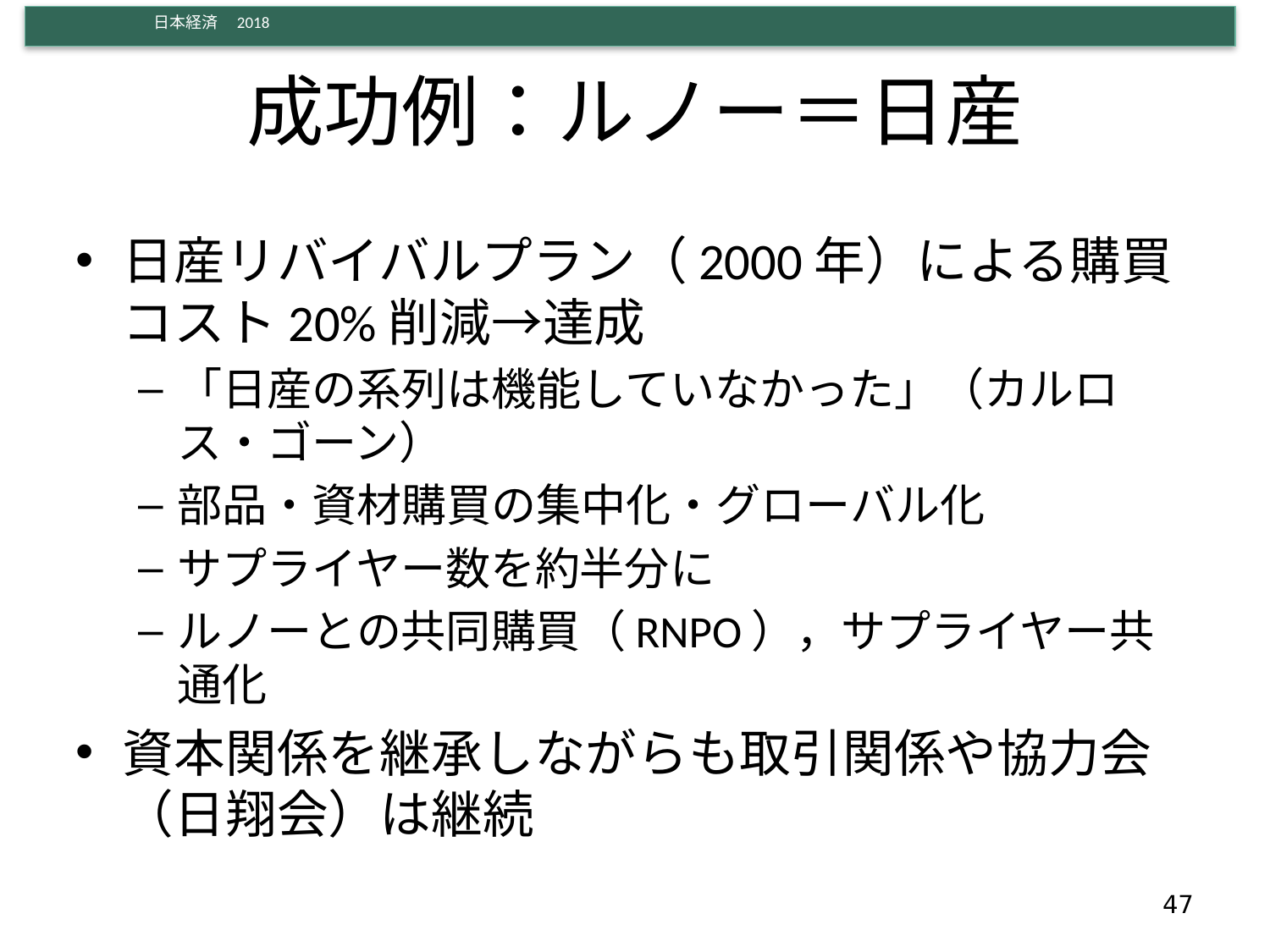

# 成功例：ルノー＝日産
日産リバイバルプラン（2000年）による購買コスト20%削減→達成
「日産の系列は機能していなかった」（カルロス・ゴーン）
部品・資材購買の集中化・グローバル化
サプライヤー数を約半分に
ルノーとの共同購買（RNPO），サプライヤー共通化
資本関係を継承しながらも取引関係や協力会（日翔会）は継続

47